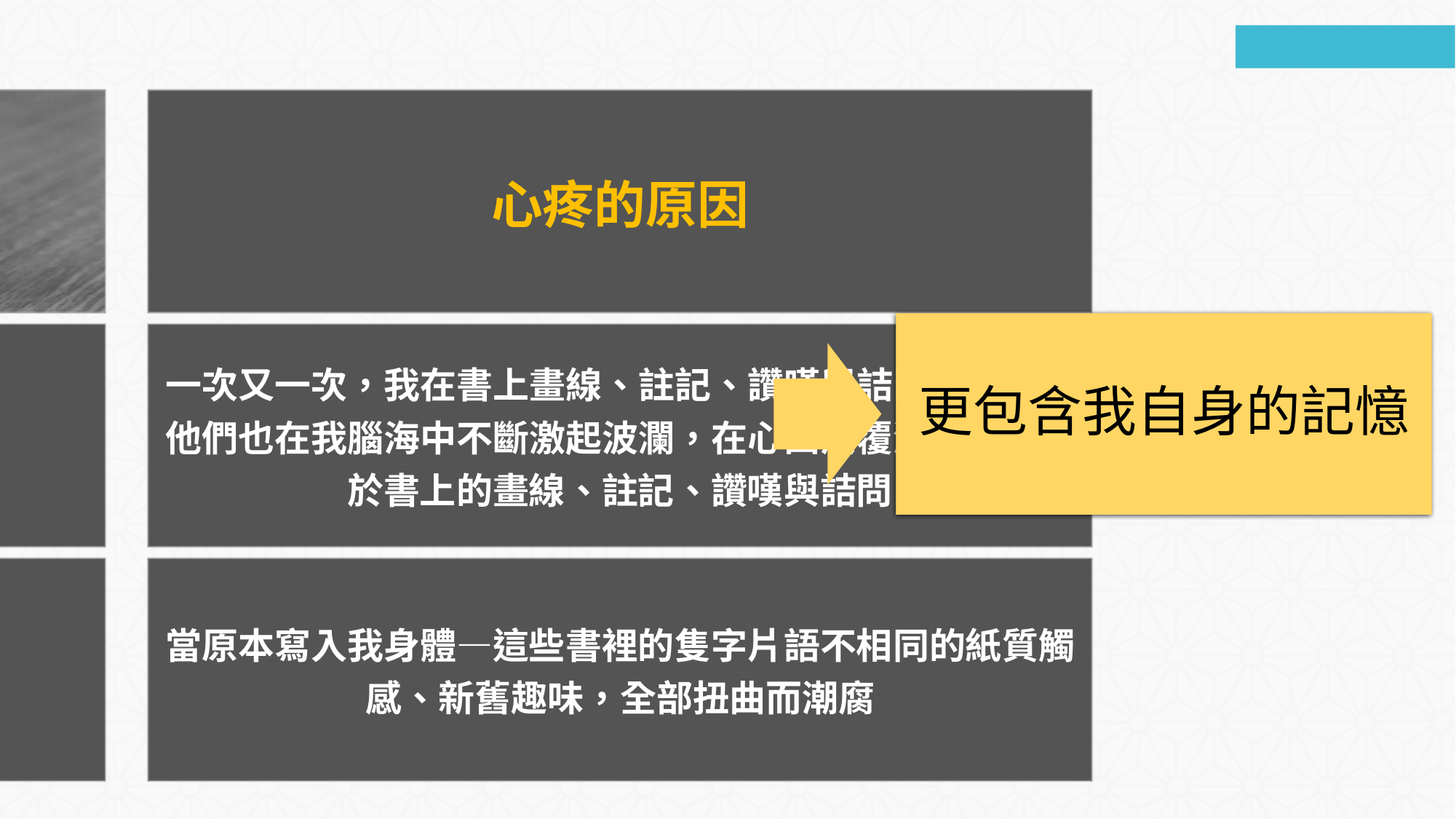

心疼的原因
當原本寫入我身體—這些書裡的隻字片語不相同的紙質觸感、新舊趣味，全部扭曲而潮腐

更包含我自身的記憶